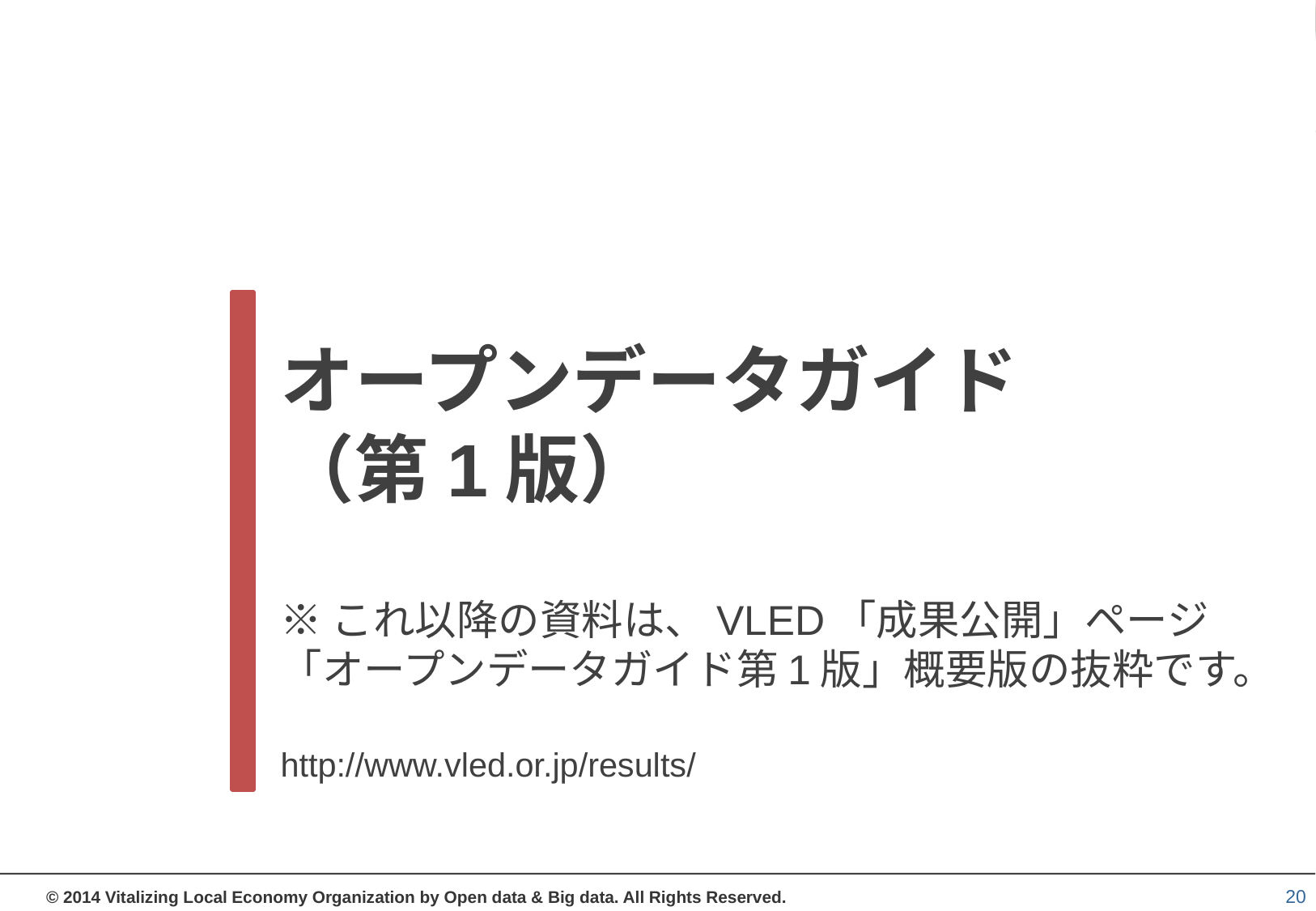

# オープンデータガイド （第1版）
※これ以降の資料は、VLED「成果公開」ページ
「オープンデータガイド第1版」概要版の抜粋です。
http://www.vled.or.jp/results/
20